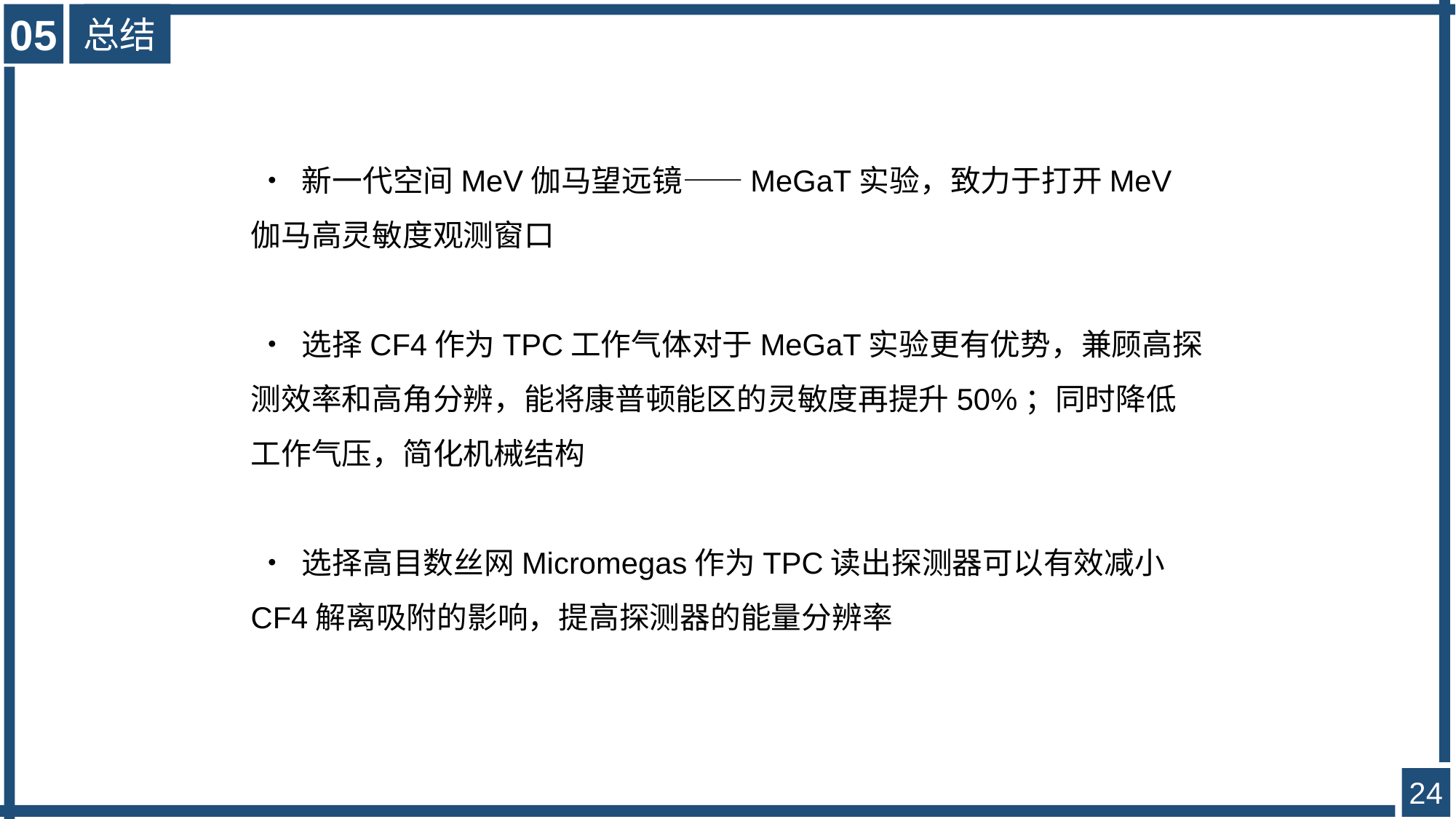

05
总结

 • 新一代空间MeV伽马望远镜——MeGaT实验，致力于打开MeV伽马高灵敏度观测窗口

 • 选择CF4作为TPC工作气体对于MeGaT实验更有优势，兼顾高探测效率和高角分辨，能将康普顿能区的灵敏度再提升50%；同时降低工作气压，简化机械结构

 • 选择高目数丝网Micromegas作为TPC读出探测器可以有效减小CF4解离吸附的影响，提高探测器的能量分辨率

24